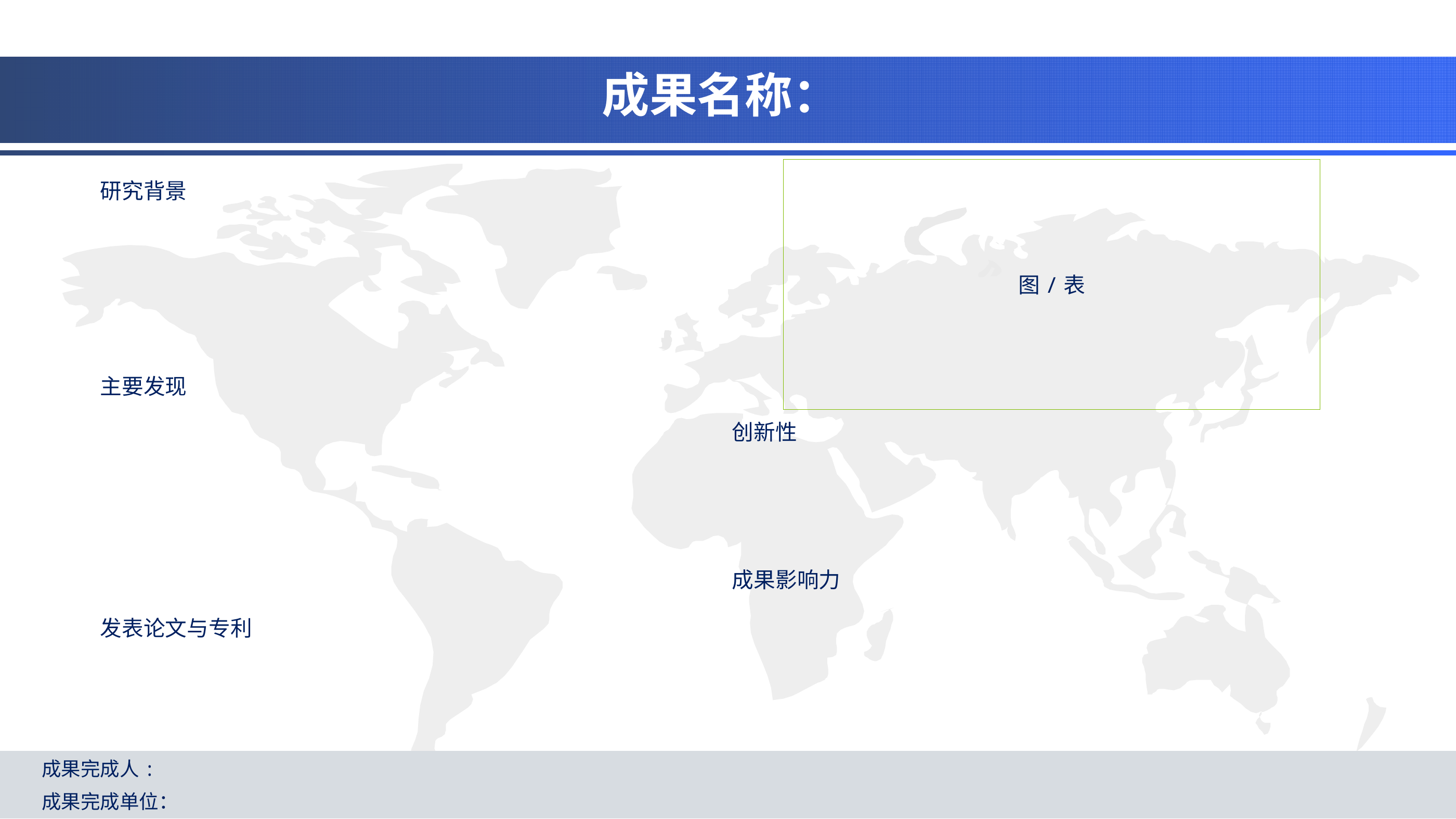

成果名称：
图/表
研究背景
主要发现
创新性

成果影响力
发表论文与专利
成果完成人:
成果完成单位：